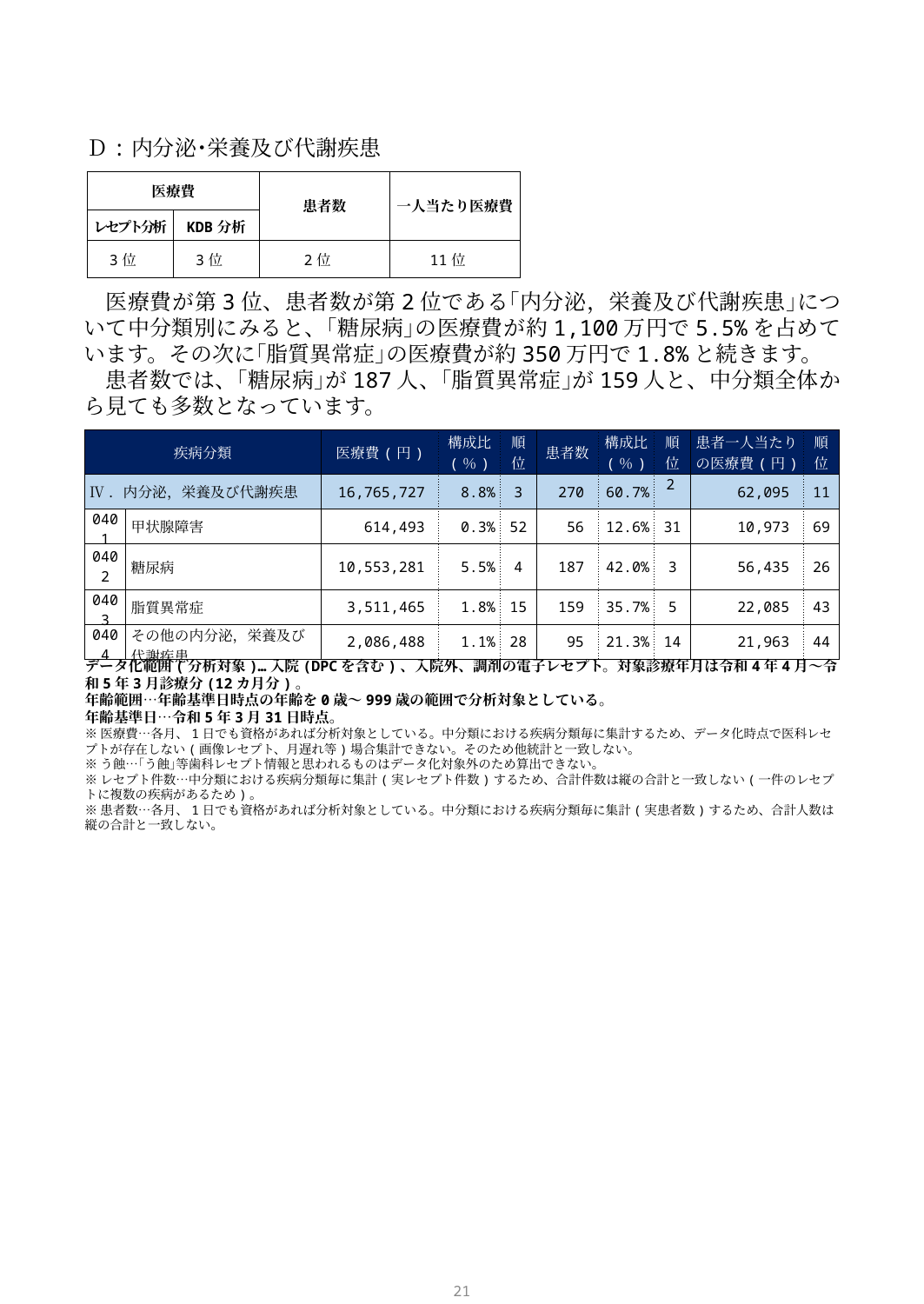

Ｄ:内分泌･栄養及び代謝疾患
| 医療費 |  | 患者数 | 一人当たり医療費 |
| --- | --- | --- | --- |
| レセプト分析 | KDB分析 |  |  |
| 3位 | 3位 | 2位 | 11位 |
　医療費が第3位、患者数が第2位である｢内分泌，栄養及び代謝疾患｣について中分類別にみると、｢糖尿病｣の医療費が約1,100万円で5.5%を占めています。その次に｢脂質異常症｣の医療費が約350万円で1.8%と続きます。
　患者数では、｢糖尿病｣が187人、｢脂質異常症｣が159人と、中分類全体から見ても多数となっています。
| 疾病分類 |  | 医療費(円) | 構成比 (％) | 順位 | 患者数 | 構成比 (％) | 順位 | 患者一人当たりの医療費(円) | 順位 |
| --- | --- | --- | --- | --- | --- | --- | --- | --- | --- |
| Ⅳ．内分泌，栄養及び代謝疾患 |  | 16,765,727 | 8.8% | 3 | 270 | 60.7% | 2 | 62,095 | 11 |
| 0401 | 甲状腺障害 | 614,493 | 0.3% | 52 | 56 | 12.6% | 31 | 10,973 | 69 |
| 0402 | 糖尿病 | 10,553,281 | 5.5% | 4 | 187 | 42.0% | 3 | 56,435 | 26 |
| 0403 | 脂質異常症 | 3,511,465 | 1.8% | 15 | 159 | 35.7% | 5 | 22,085 | 43 |
| 0404 | その他の内分泌，栄養及び 代謝疾患 | 2,086,488 | 1.1% | 28 | 95 | 21.3% | 14 | 21,963 | 44 |
データ化範囲(分析対象)…入院(DPCを含む)、入院外、調剤の電子レセプト。対象診療年月は令和4年4月～令和5年3月診療分(12カ月分)。
年齢範囲…年齢基準日時点の年齢を0歳～999歳の範囲で分析対象としている。
年齢基準日…令和5年3月31日時点。
※医療費…各月、1日でも資格があれば分析対象としている。中分類における疾病分類毎に集計するため、データ化時点で医科レセプトが存在しない(画像レセプト、月遅れ等)場合集計できない。そのため他統計と一致しない。
※う蝕…｢う蝕｣等歯科レセプト情報と思われるものはデータ化対象外のため算出できない。
※レセプト件数…中分類における疾病分類毎に集計(実レセプト件数)するため、合計件数は縦の合計と一致しない(一件のレセプトに複数の疾病があるため)。
※患者数…各月、1日でも資格があれば分析対象としている。中分類における疾病分類毎に集計(実患者数)するため、合計人数は縦の合計と一致しない。
21